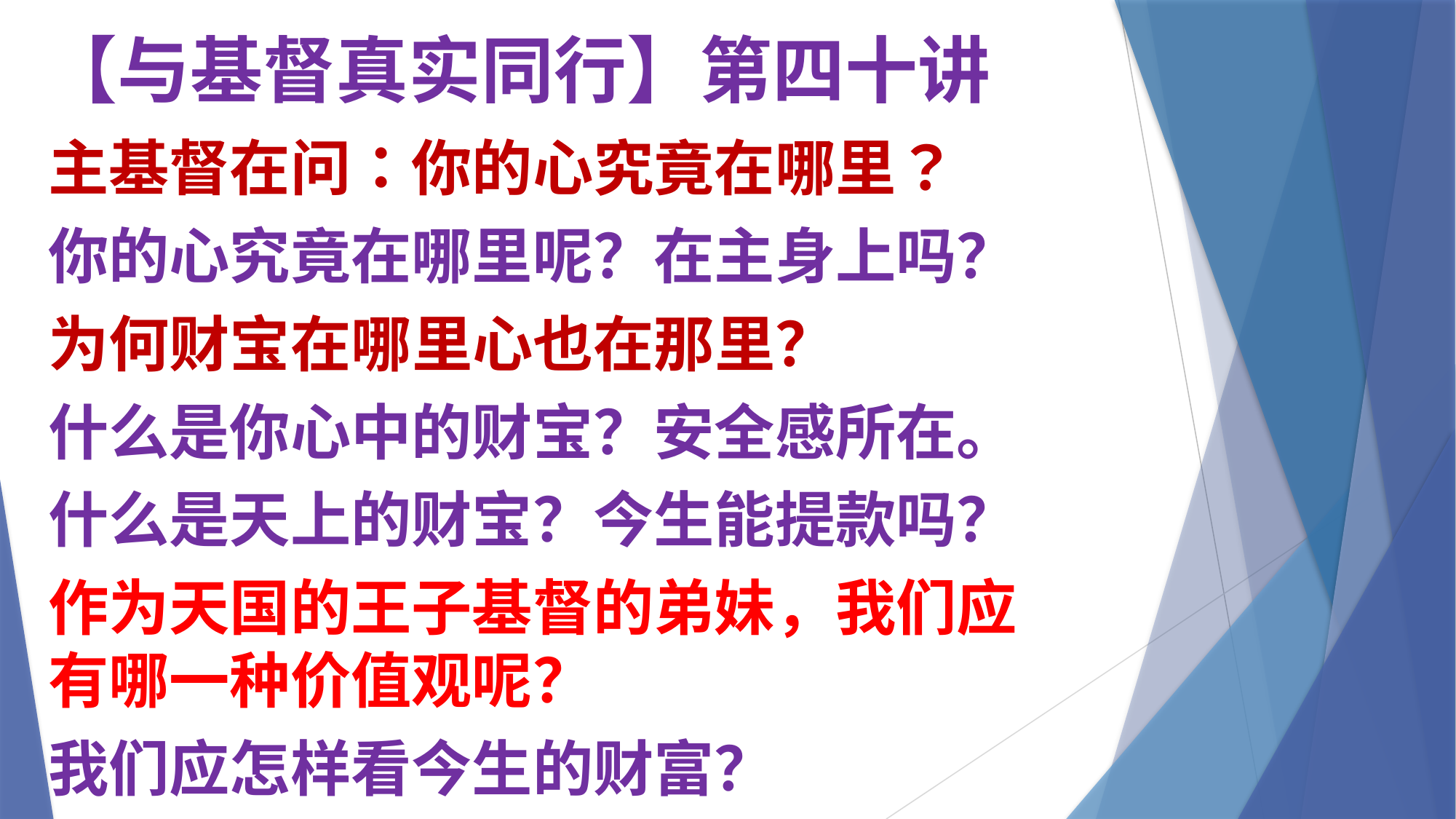

# 【与基督真实同行】第四十讲
主基督在问：你的心究竟在哪里？
你的心究竟在哪里呢？在主身上吗？
为何财宝在哪里心也在那里？
什么是你心中的财宝？安全感所在。
什么是天上的财宝？今生能提款吗？
作为天国的王子基督的弟妹，我们应有哪一种价值观呢？
我们应怎样看今生的财富？